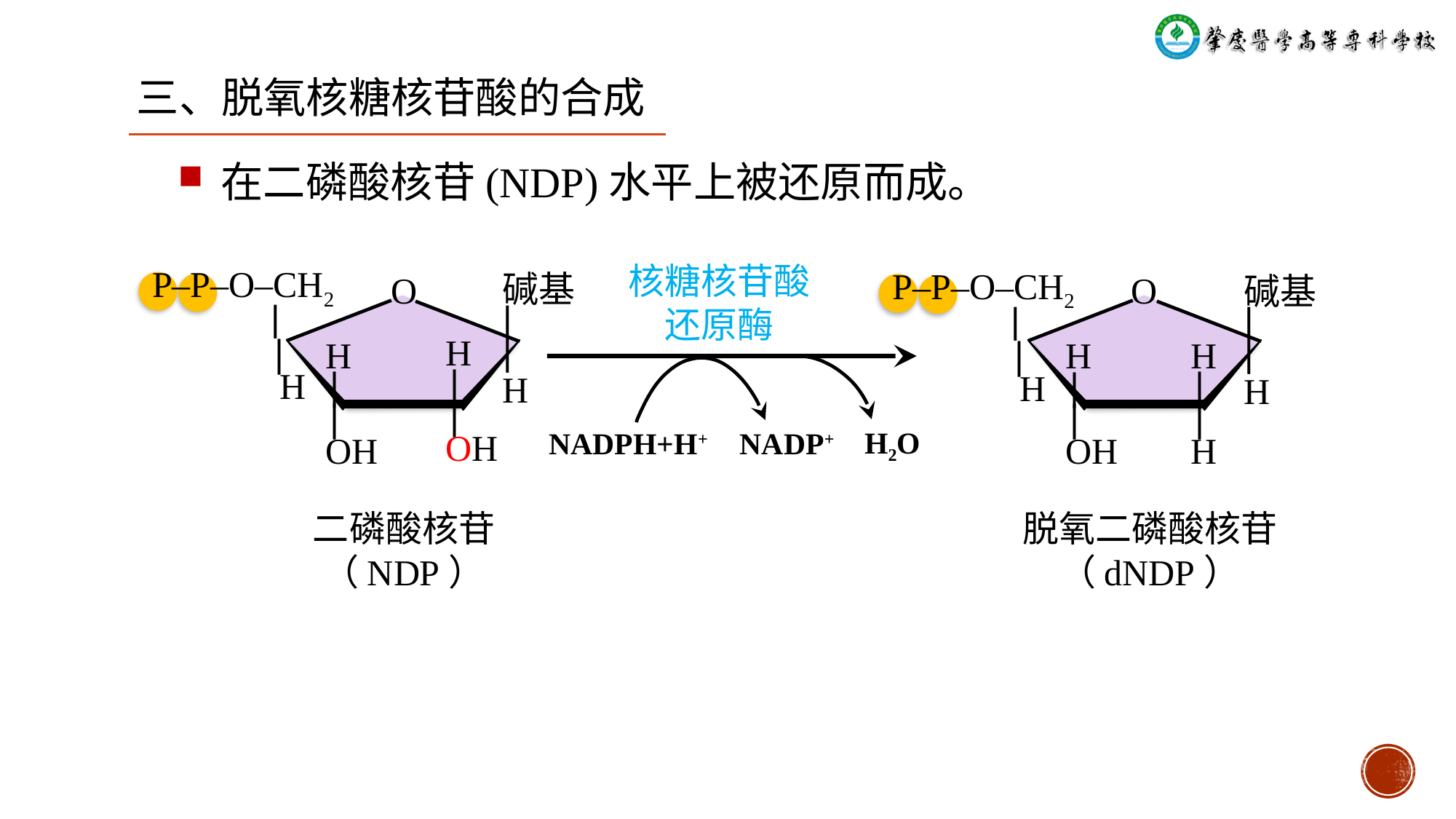

三、脱氧核糖核苷酸的合成
在二磷酸核苷(NDP)水平上被还原而成。
核糖核苷酸
还原酶
O
O
碱基
∣
∣
H

碱基
∣
∣
H

P‒P‒O‒CH2
             ∣
             ∣
              H

P‒P‒O‒CH2
             ∣
             ∣
              H

H
∣
∣
OH
H
∣
∣
OH
H
∣
∣
H
H
∣
∣
OH

 H2O
NADPH+H+
NADP+
脱氧二磷酸核苷
（dNDP）
二磷酸核苷
（NDP）